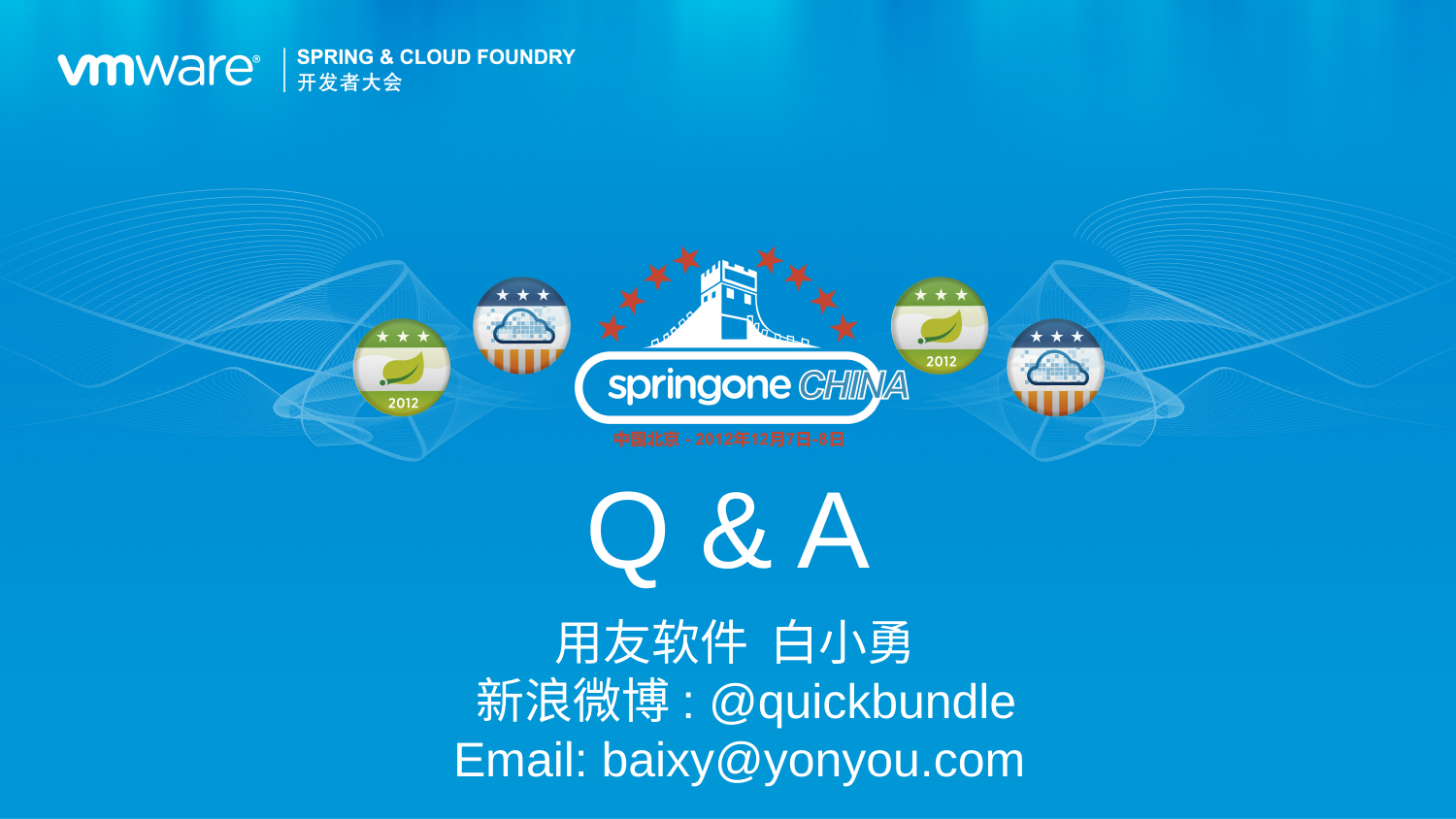

# Q & A
用友软件  白小勇
新浪微博: @quickbundle
Email: baixy@yonyou.com